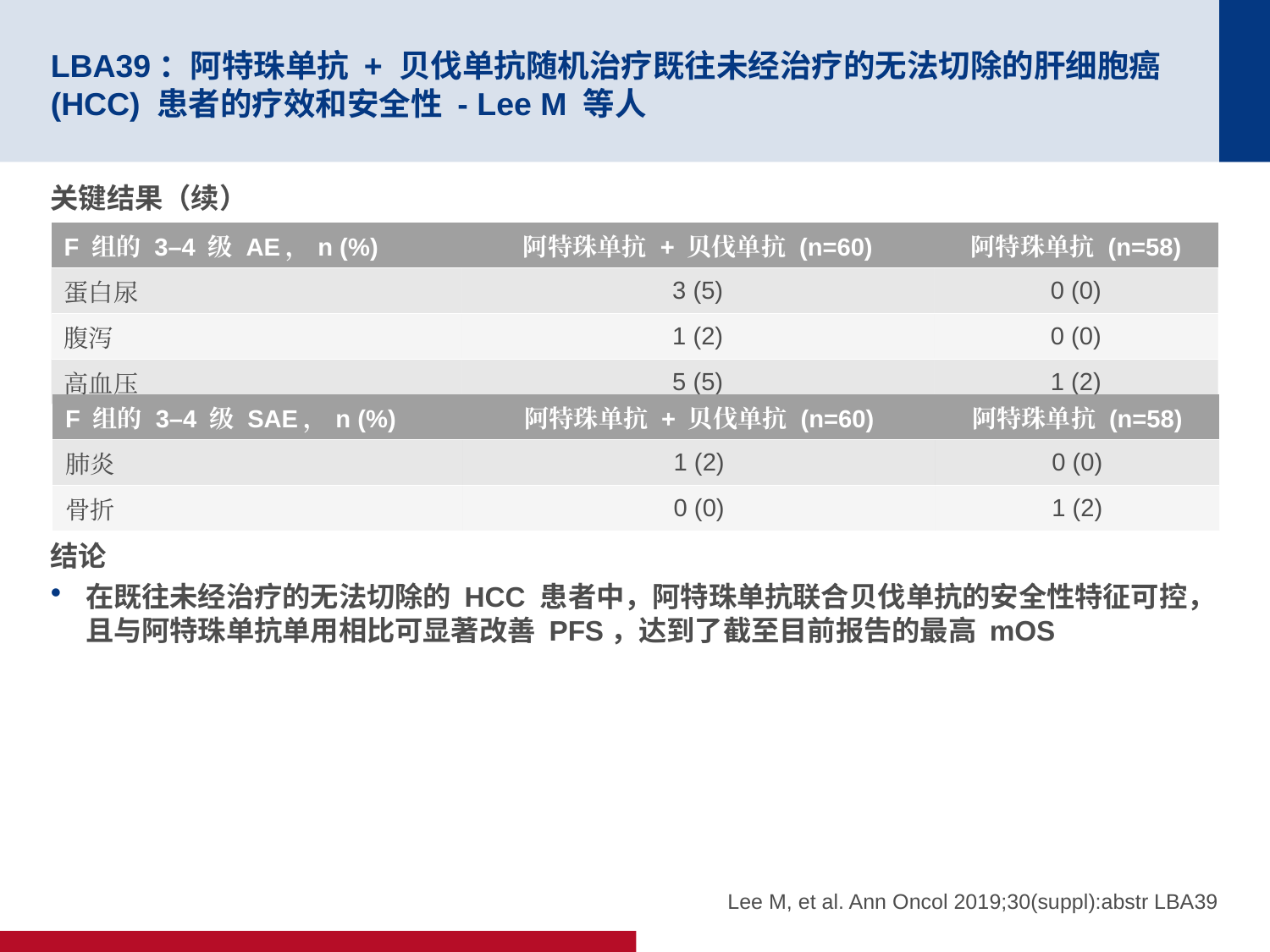

# LBA39：阿特珠单抗 + 贝伐单抗随机治疗既往未经治疗的无法切除的肝细胞癌 (HCC) 患者的疗效和安全性 - Lee M 等人
关键结果（续）
结论
在既往未经治疗的无法切除的 HCC 患者中，阿特珠单抗联合贝伐单抗的安全性特征可控，且与阿特珠单抗单用相比可显著改善 PFS，达到了截至目前报告的最高 mOS
| F 组的 3–4 级 AE，n (%) | 阿特珠单抗 + 贝伐单抗 (n=60) | 阿特珠单抗 (n=58) |
| --- | --- | --- |
| 蛋白尿 | 3 (5) | 0 (0) |
| 腹泻 | 1 (2) | 0 (0) |
| 高血压 | 5 (5) | 1 (2) |
| F 组的 3–4 级 SAE，n (%) | 阿特珠单抗 + 贝伐单抗 (n=60) | 阿特珠单抗 (n=58) |
| --- | --- | --- |
| 肺炎 | 1 (2) | 0 (0) |
| 骨折 | 0 (0) | 1 (2) |
Lee M, et al. Ann Oncol 2019;30(suppl):abstr LBA39